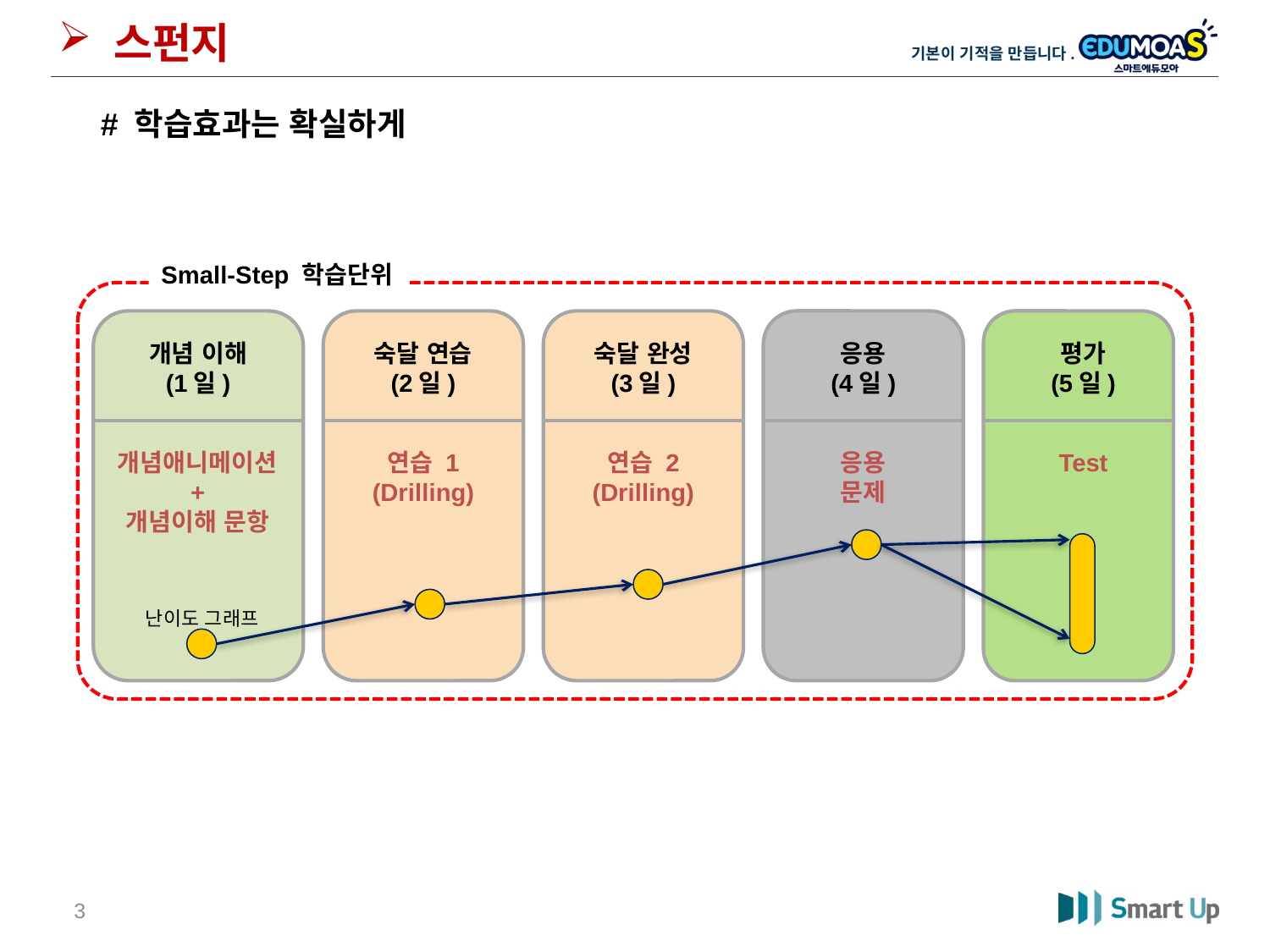

스펀지
# 학습효과는 확실하게
Small-Step 학습단위

개념 이해
(1일)
숙달 연습
(2일)
숙달 완성
(3일)
응용
(4일)
평가
(5일)
개념애니메이션
+
개념이해 문항
연습 1
(Drilling)
연습 2
(Drilling)
응용
문제
Test

난이도 그래프

3